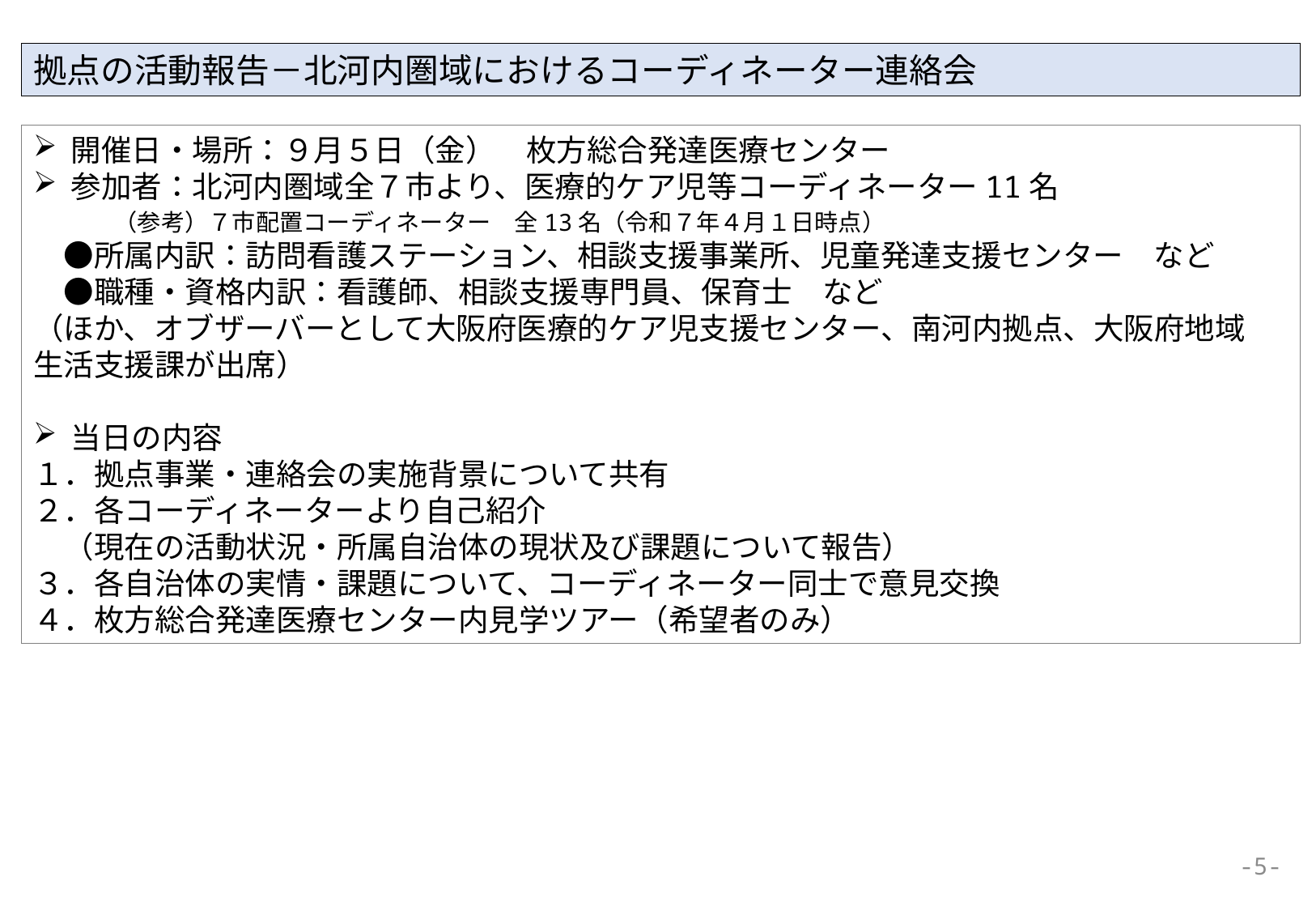

拠点の活動報告－北河内圏域におけるコーディネーター連絡会
開催日・場所：９月５日（金）　枚方総合発達医療センター
参加者：北河内圏域全７市より、医療的ケア児等コーディネーター11名
　　　（参考）７市配置コーディネーター　全13名（令和７年４月１日時点）
　●所属内訳：訪問看護ステーション、相談支援事業所、児童発達支援センター　など
　●職種・資格内訳：看護師、相談支援専門員、保育士　など
（ほか、オブザーバーとして大阪府医療的ケア児支援センター、南河内拠点、大阪府地域
生活支援課が出席）

当日の内容
１．拠点事業・連絡会の実施背景について共有
２．各コーディネーターより自己紹介
　（現在の活動状況・所属自治体の現状及び課題について報告）
３．各自治体の実情・課題について、コーディネーター同士で意見交換
４．枚方総合発達医療センター内見学ツアー（希望者のみ）
-5-